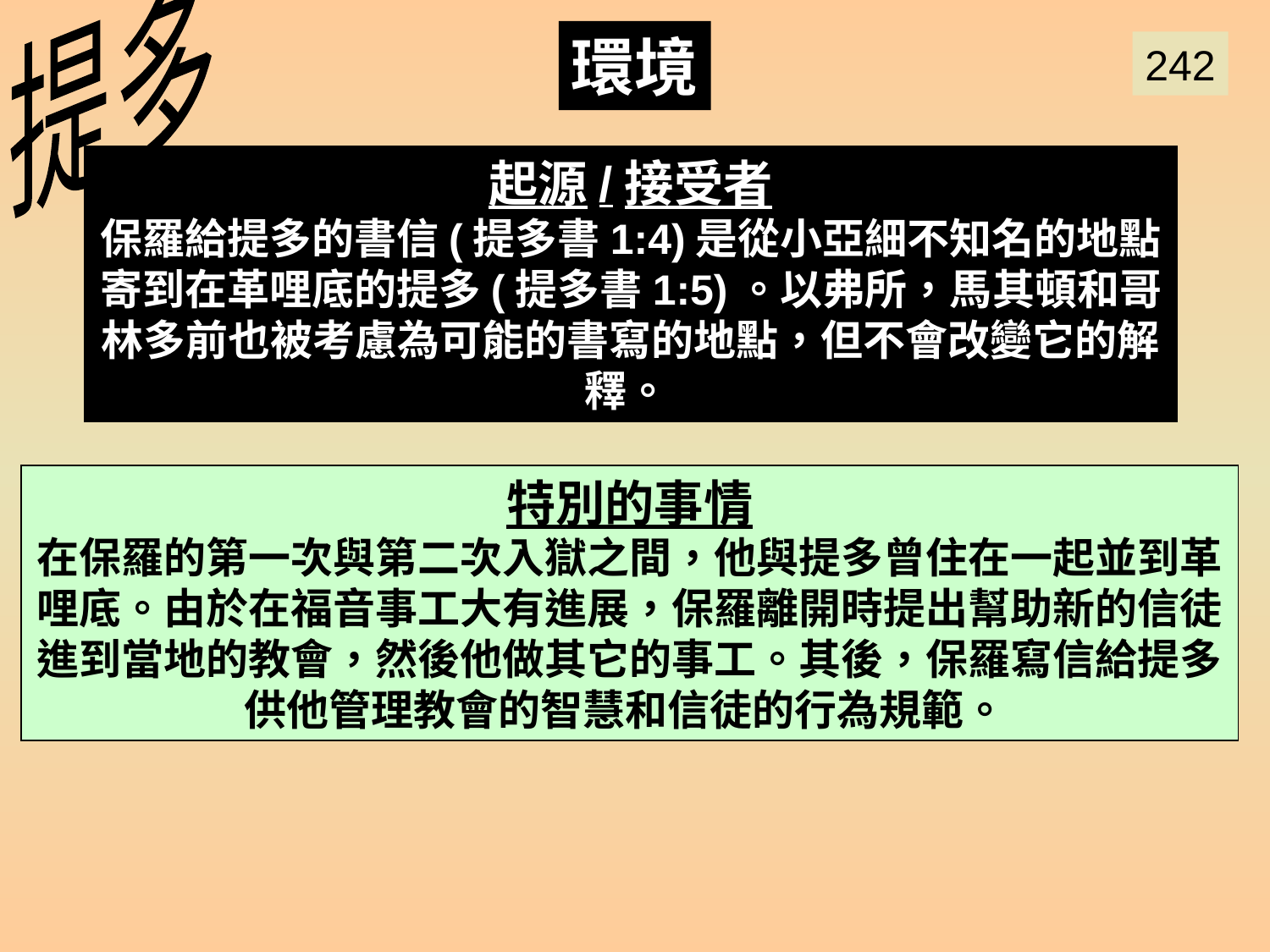

提多
環境
242
Circumstances
起源/接受者
保羅給提多的書信(提多書1:4)是從小亞細不知名的地點寄到在革哩底的提多(提多書1:5)。以弗所，馬其頓和哥林多前也被考慮為可能的書寫的地點，但不會改變它的解釋。
特別的事情
在保羅的第一次與第二次入獄之間，他與提多曾住在一起並到革哩底。由於在福音事工大有進展，保羅離開時提出幫助新的信徒進到當地的教會，然後他做其它的事工。其後，保羅寫信給提多供他管理教會的智慧和信徒的行為規範。